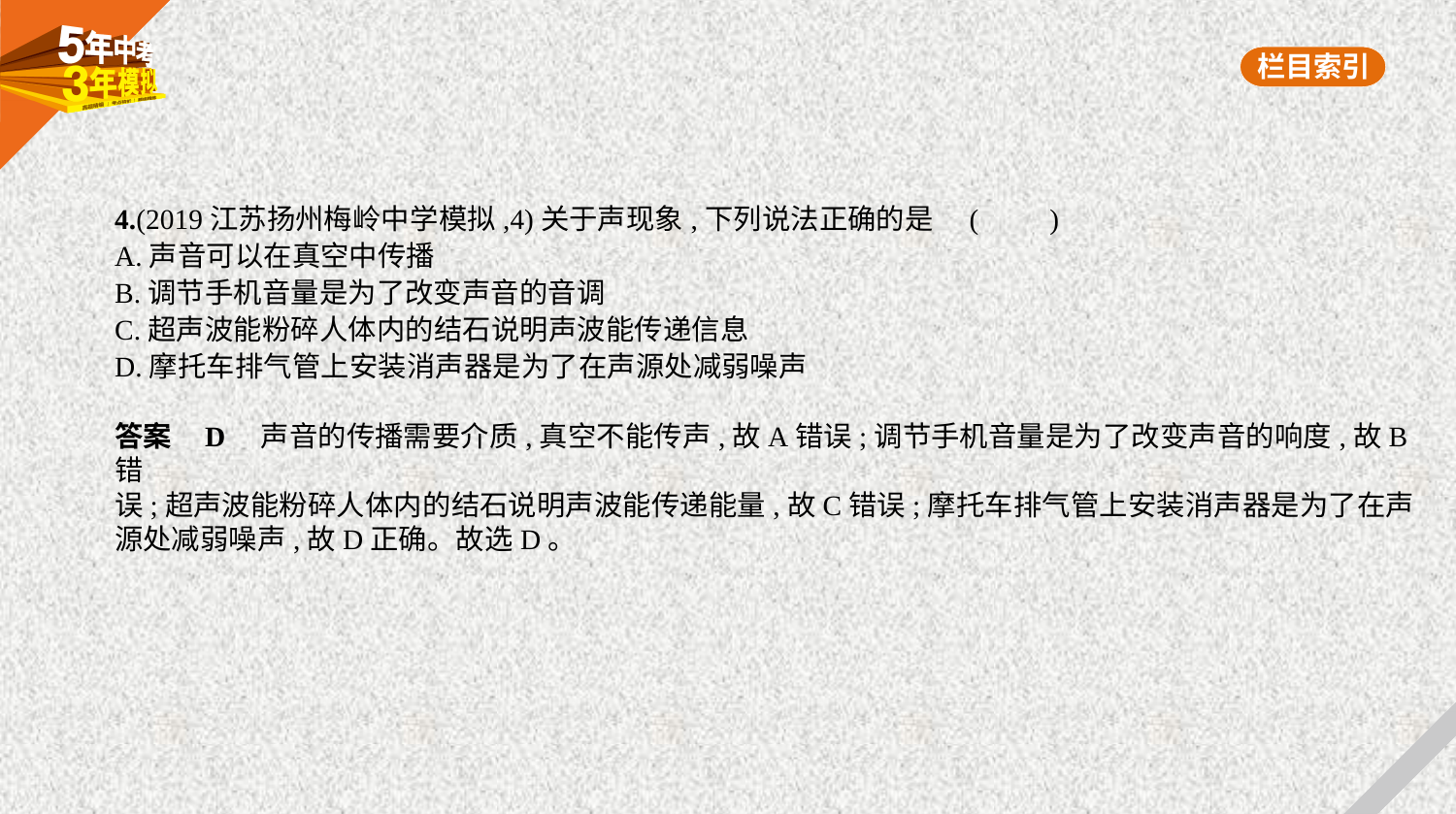

4.(2019江苏扬州梅岭中学模拟,4)关于声现象,下列说法正确的是 (　　)
A.声音可以在真空中传播
B.调节手机音量是为了改变声音的音调
C.超声波能粉碎人体内的结石说明声波能传递信息
D.摩托车排气管上安装消声器是为了在声源处减弱噪声
答案    D　声音的传播需要介质,真空不能传声,故A错误;调节手机音量是为了改变声音的响度,故B错
误;超声波能粉碎人体内的结石说明声波能传递能量,故C错误;摩托车排气管上安装消声器是为了在声
源处减弱噪声,故D正确。故选D。